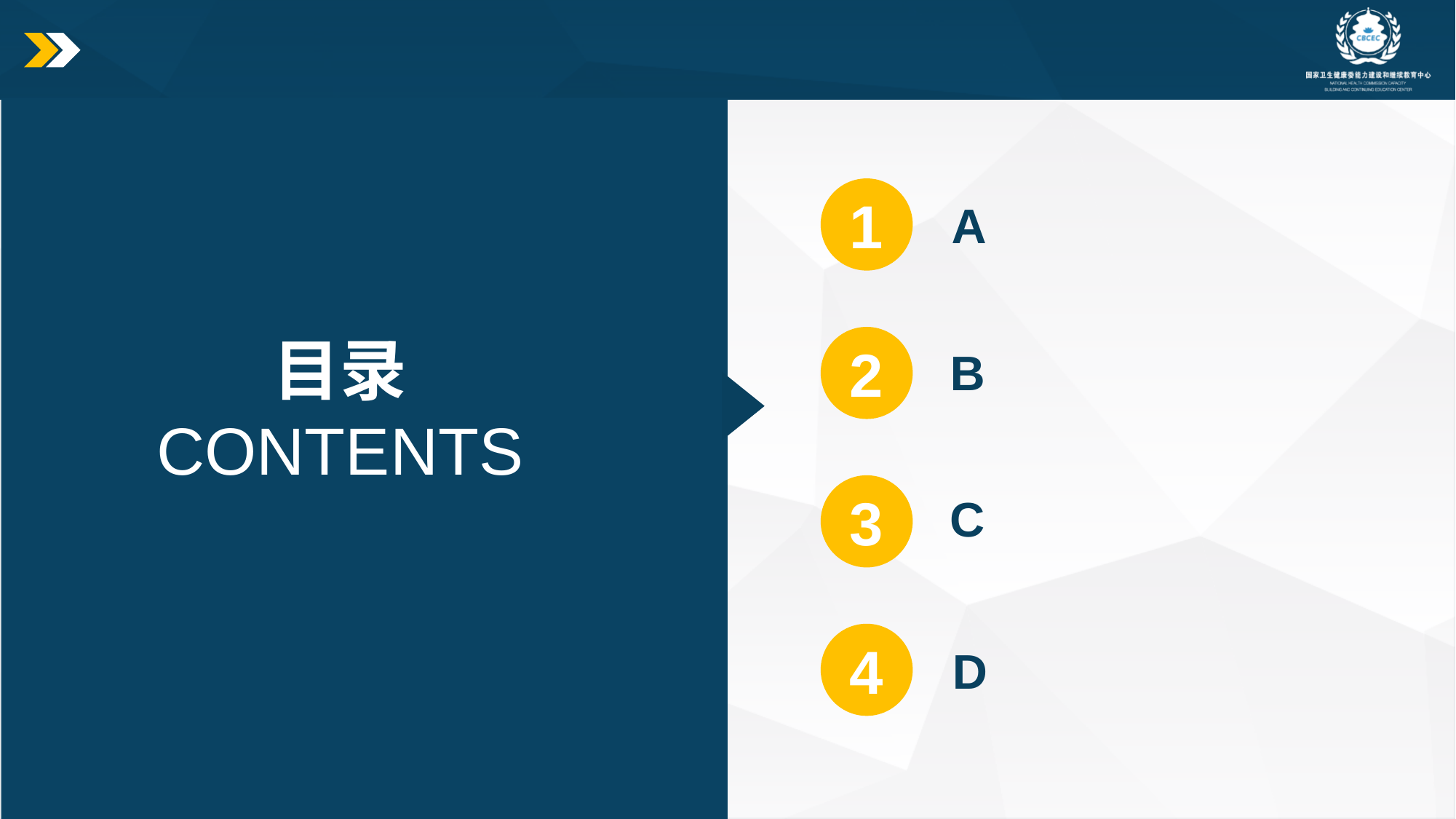

1
A
目录
CONTENTS
2
B

3
C
4
D